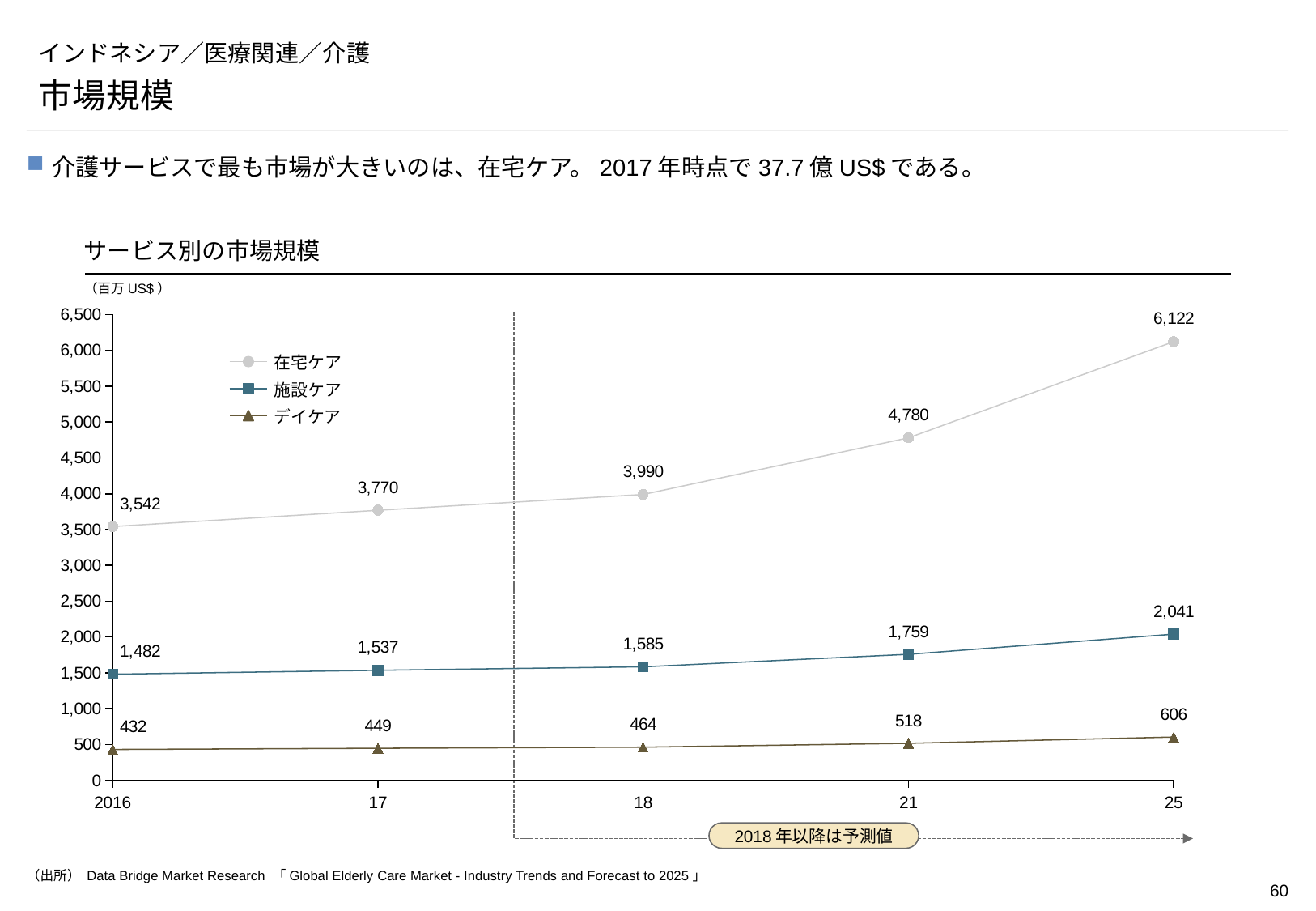

# インドネシア／医療関連／介護
市場規模
介護サービスで最も市場が大きいのは、在宅ケア。2017年時点で37.7億US$である。
サービス別の市場規模
（百万US$）

### Chart

| Category |  |  |  |
|---|---|---|---|
在宅ケア

施設ケア

デイケア

2016
17
18
21
25
2018年以降は予測値
（出所） Data Bridge Market Research 「Global Elderly Care Market - Industry Trends and Forecast to 2025」